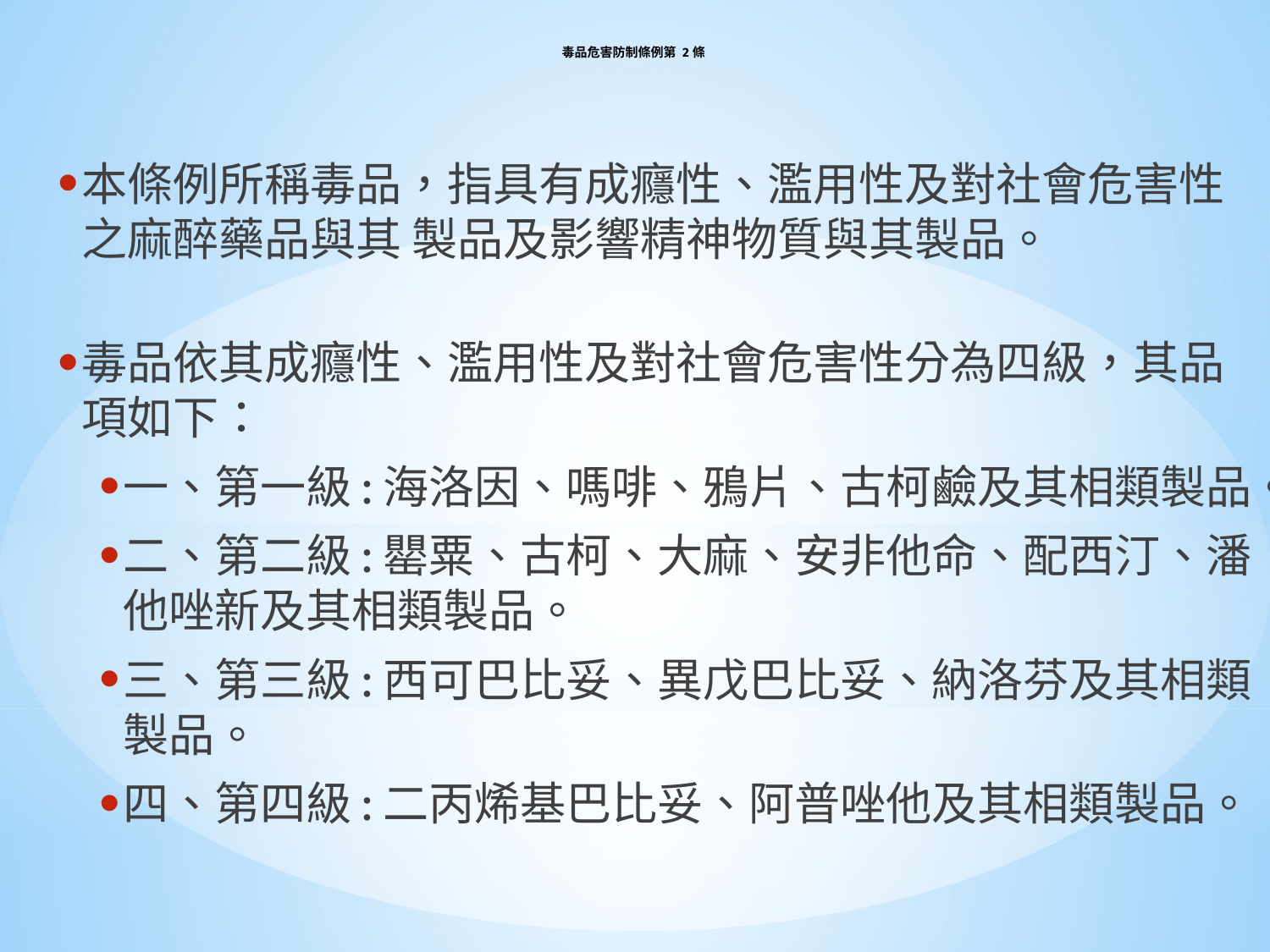

# 毒品危害防制條例第  2 條
本條例所稱毒品，指具有成癮性、濫用性及對社會危害性之麻醉藥品與其 製品及影響精神物質與其製品。
毒品依其成癮性、濫用性及對社會危害性分為四級，其品項如下：
一、第一級:海洛因、嗎啡、鴉片、古柯鹼及其相類製品。
二、第二級:罌粟、古柯、大麻、安非他命、配西汀、潘他唑新及其相類製品。
三、第三級:西可巴比妥、異戊巴比妥、納洛芬及其相類製品。
四、第四級:二丙烯基巴比妥、阿普唑他及其相類製品。